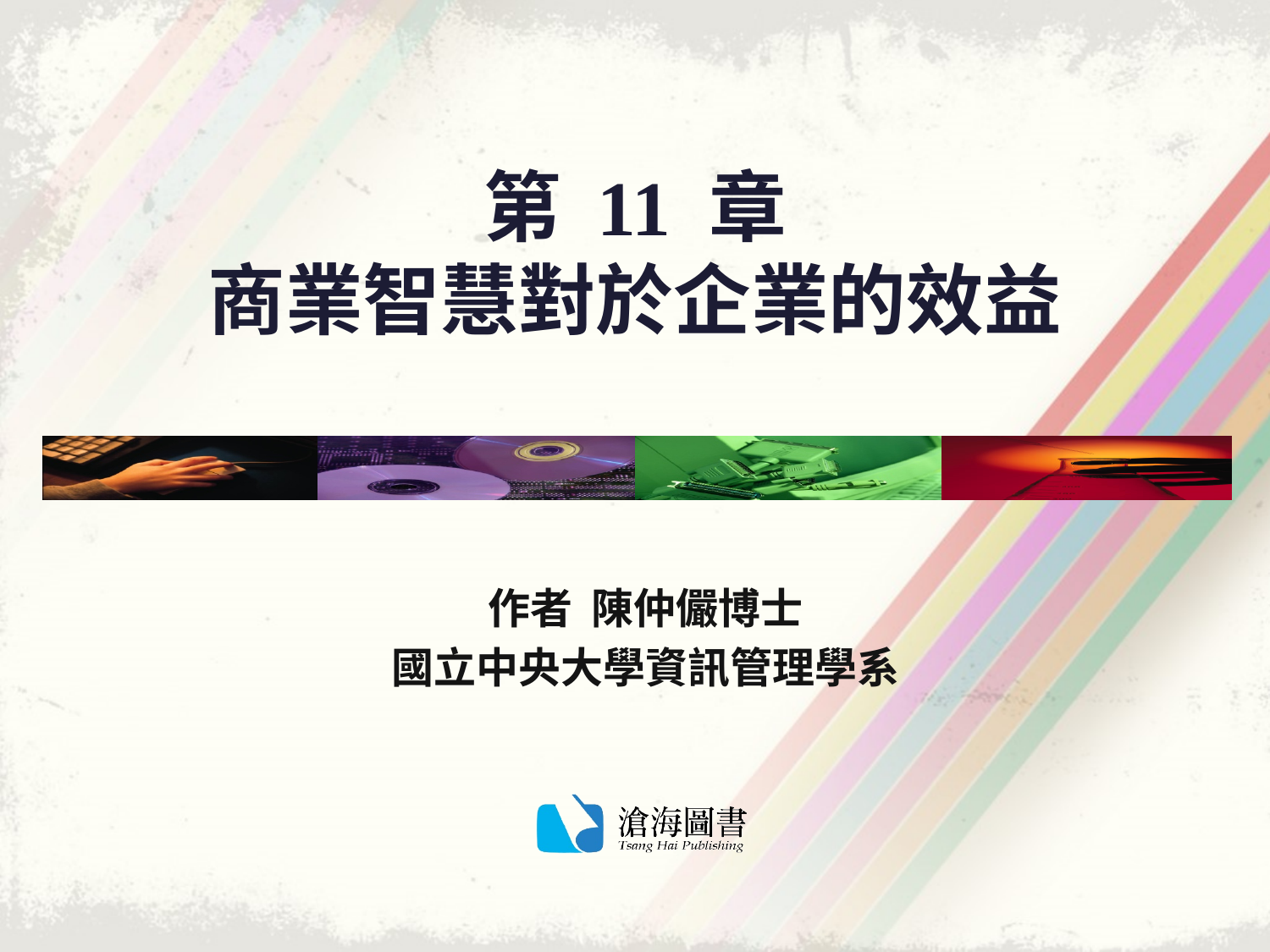

# 第 11 章 商業智慧對於企業的效益
作者  陳仲儼博士
國立中央大學資訊管理學系